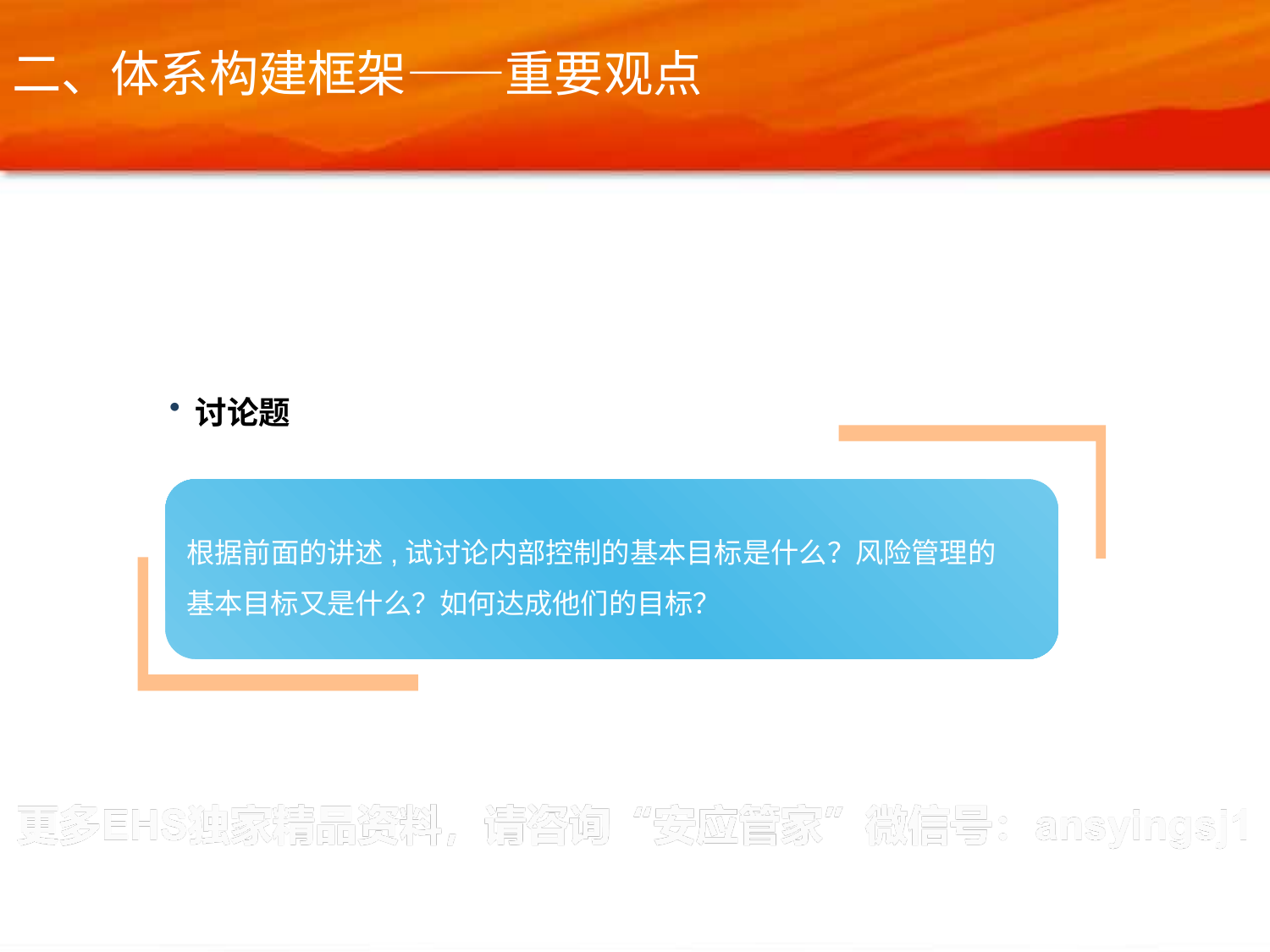

二、体系构建框架——重要观点
 讨论题

根据前面的讲述,试讨论内部控制的基本目标是什么？风险管理的
基本目标又是什么？如何达成他们的目标？